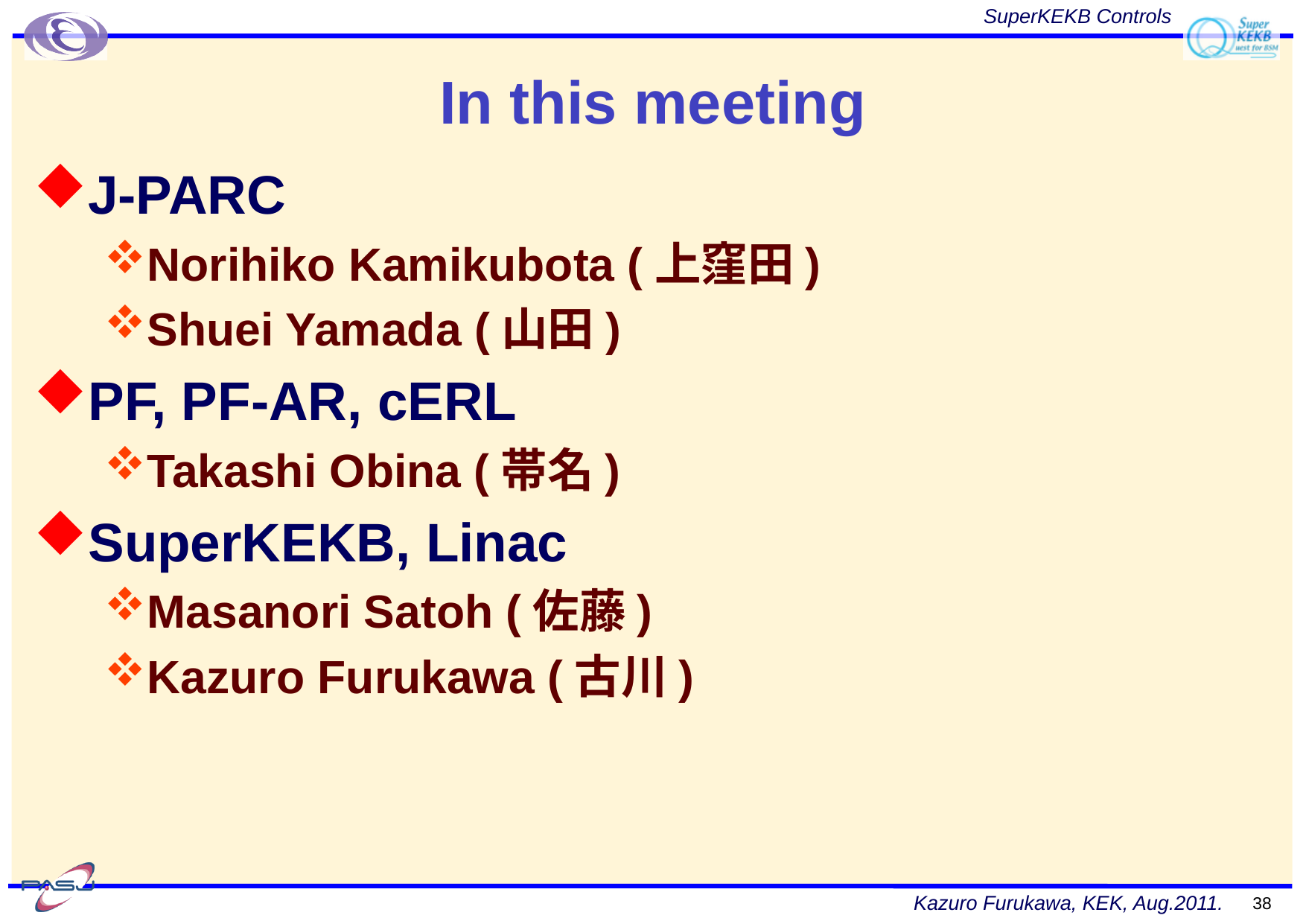

# In this meeting
J-PARC
Norihiko Kamikubota (上窪田)
Shuei Yamada (山田)
PF, PF-AR, cERL
Takashi Obina (帯名)
SuperKEKB, Linac
Masanori Satoh (佐藤)
Kazuro Furukawa (古川)
38